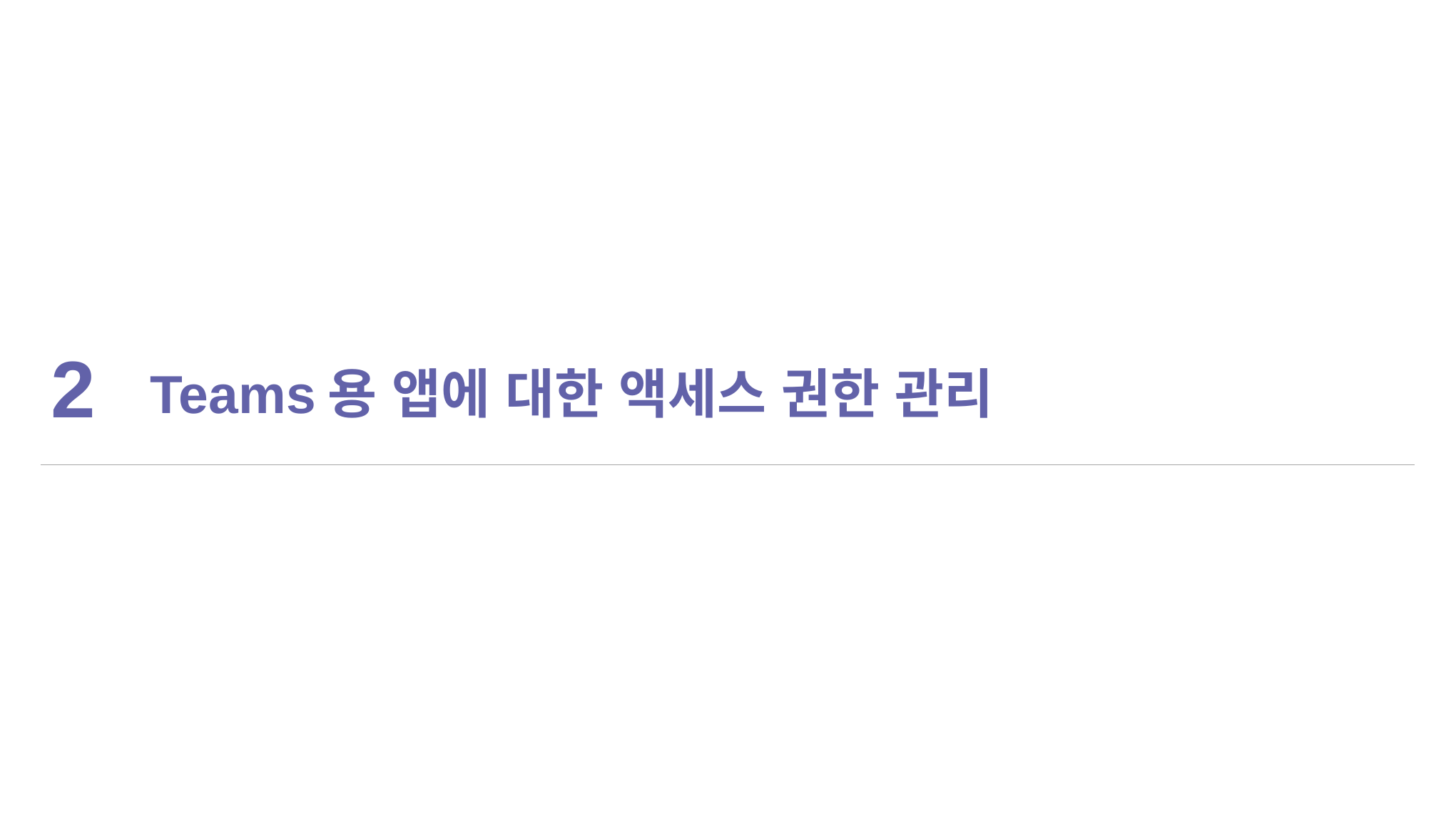

| 2 | Teams용 앱에 대한 액세스 권한 관리 |
| --- | --- |